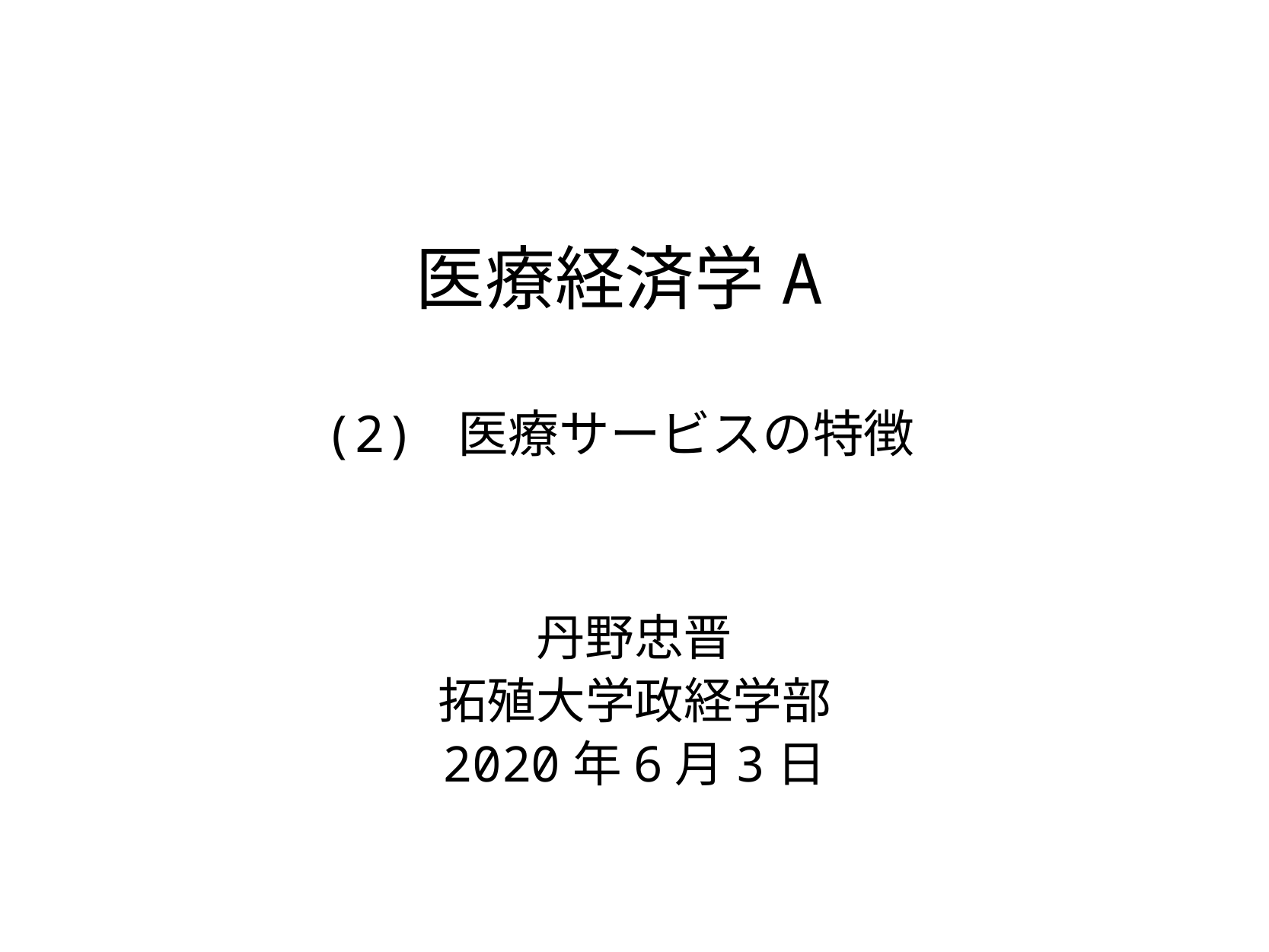

# 医療経済学A (2) 医療サービスの特徴

丹野忠晋
拓殖大学政経学部
2020年6月3日